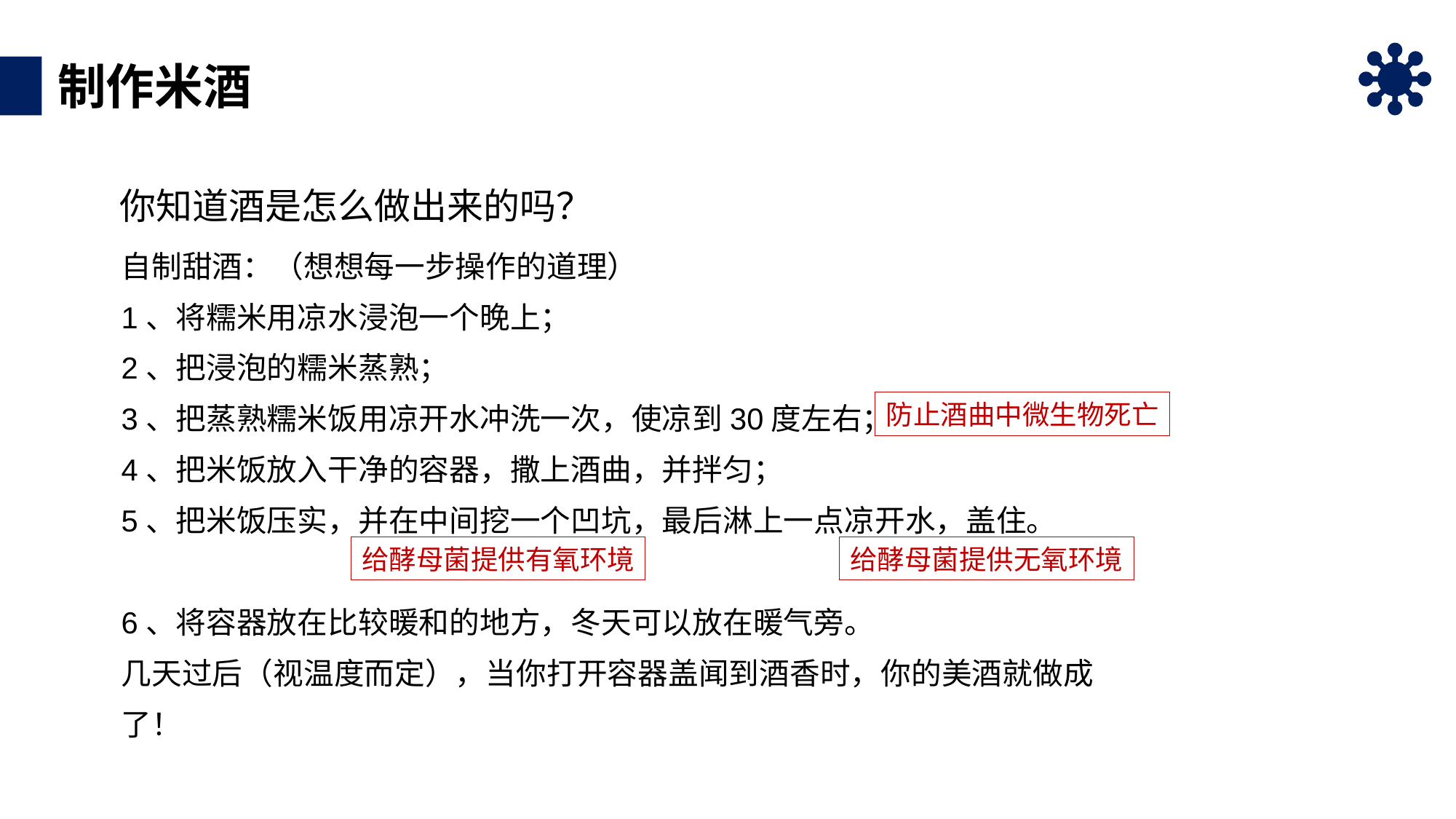

制作米酒

你知道酒是怎么做出来的吗？
自制甜酒：（想想每一步操作的道理）
1、将糯米用凉水浸泡一个晚上；
2、把浸泡的糯米蒸熟；
3、把蒸熟糯米饭用凉开水冲洗一次，使凉到30度左右；
4、把米饭放入干净的容器，撒上酒曲，并拌匀；
5、把米饭压实，并在中间挖一个凹坑，最后淋上一点凉开水，盖住。

6、将容器放在比较暖和的地方，冬天可以放在暖气旁。
几天过后（视温度而定），当你打开容器盖闻到酒香时，你的美酒就做成了！
防止酒曲中微生物死亡
给酵母菌提供有氧环境
给酵母菌提供无氧环境